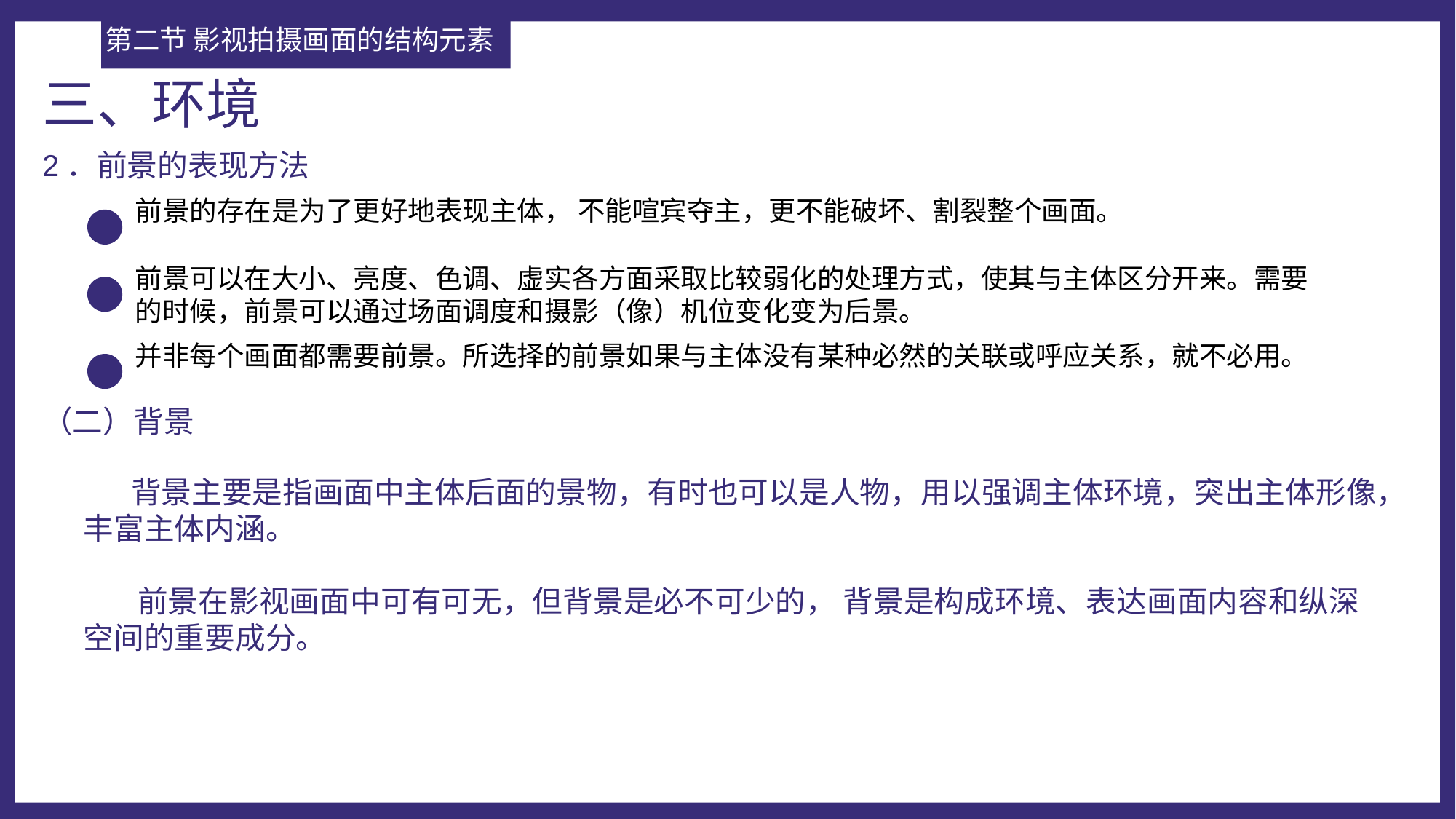

第二节 影视拍摄画面的结构元素
三、环境
2．前景的表现方法
前景的存在是为了更好地表现主体， 不能喧宾夺主，更不能破坏、割裂整个画面。

前景可以在大小、亮度、色调、虚实各方面采取比较弱化的处理方式，使其与主体区分开来。需要的时候，前景可以通过场面调度和摄影（像）机位变化变为后景。

并非每个画面都需要前景。所选择的前景如果与主体没有某种必然的关联或呼应关系，就不必用。

（二）背景
      背景主要是指画面中主体后面的景物，有时也可以是人物，用以强调主体环境，突出主体形像，丰富主体内涵。

       前景在影视画面中可有可无，但背景是必不可少的， 背景是构成环境、表达画面内容和纵深空间的重要成分。